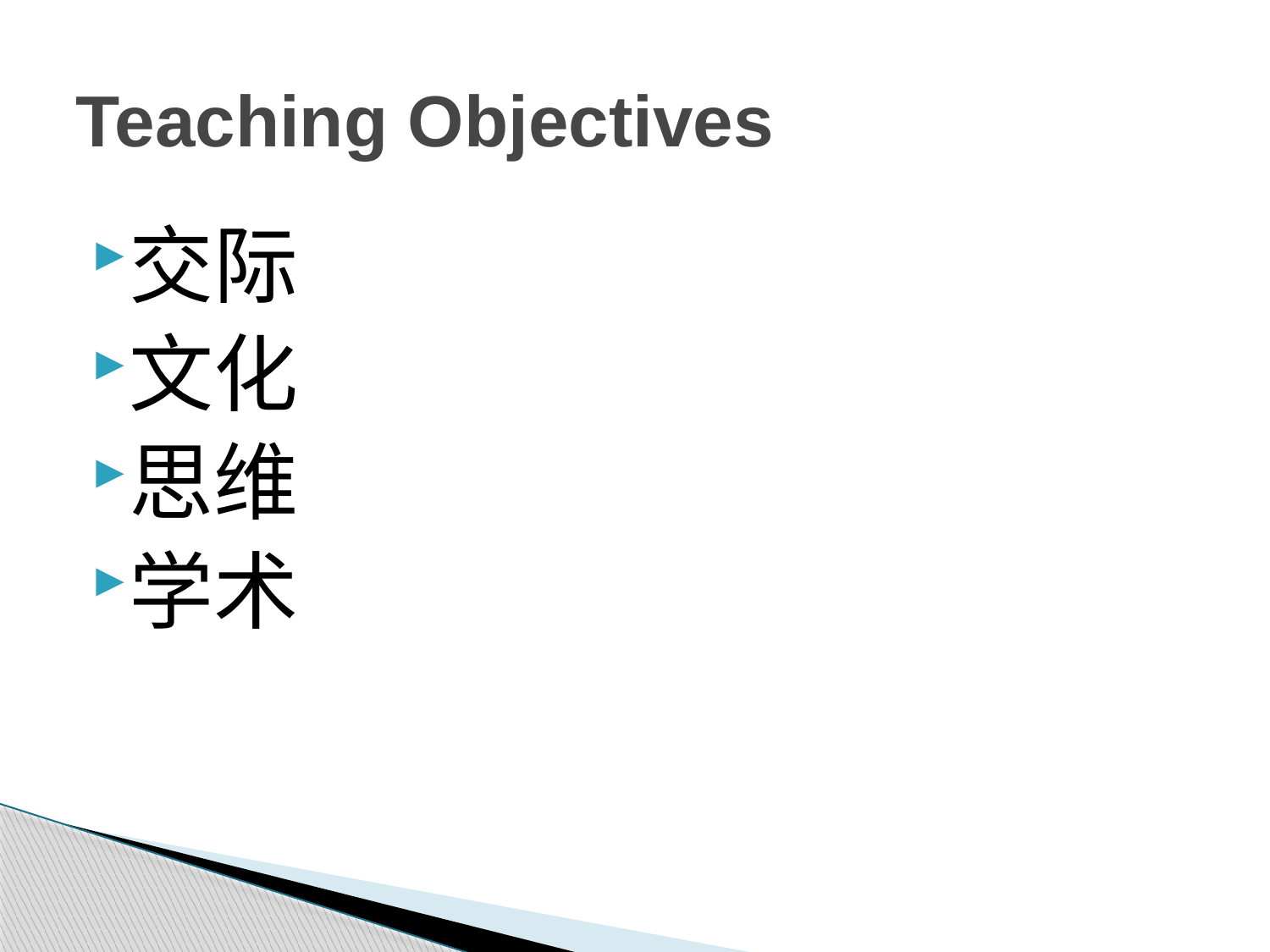

# Teaching Objectives
交际
文化
思维
学术